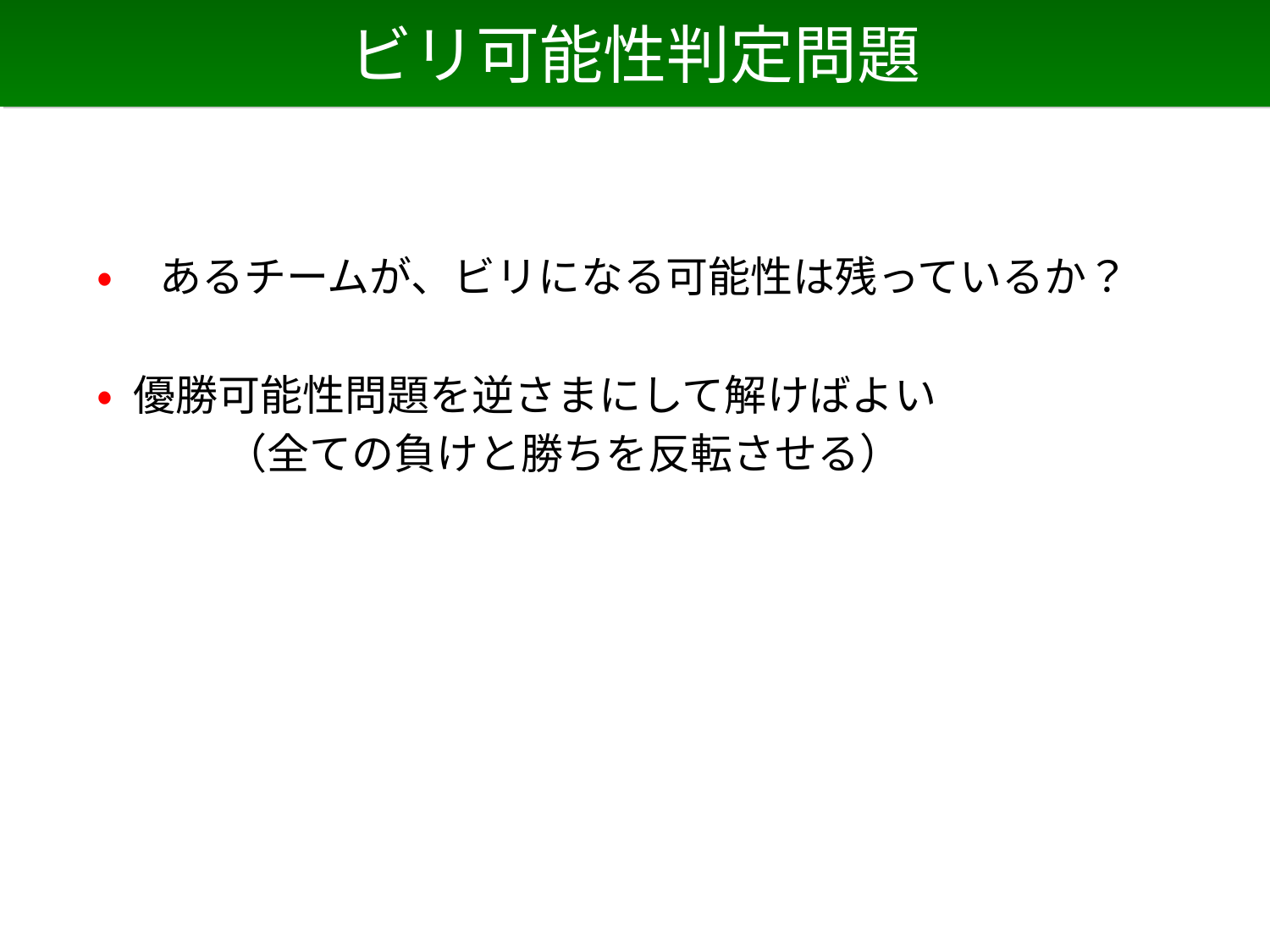

# ビリ可能性判定問題
• あるチームが、ビリになる可能性は残っているか？

• 優勝可能性問題を逆さまにして解けばよい
　　　（全ての負けと勝ちを反転させる）